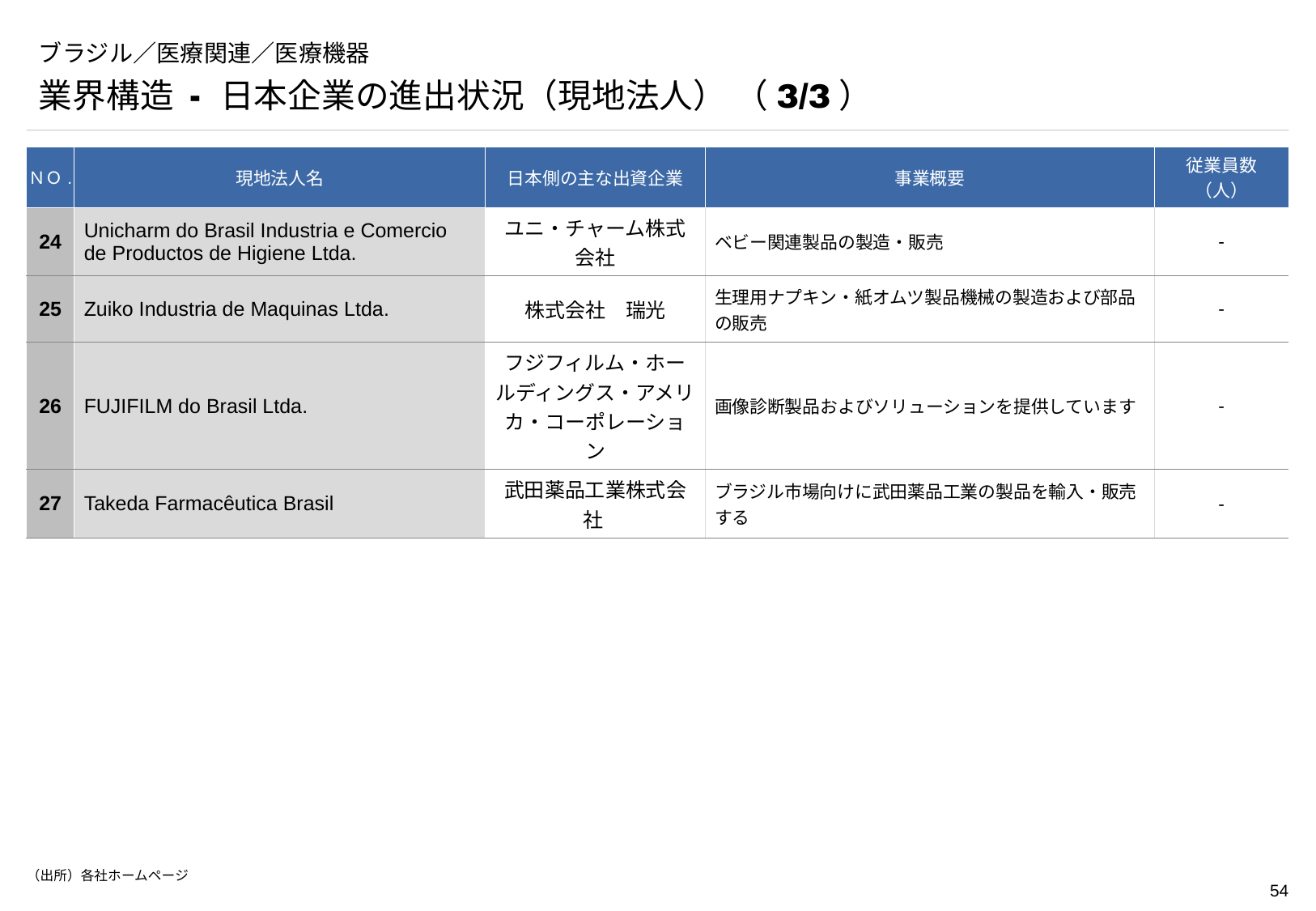

# ブラジル／医療関連／医療機器
業界構造 - 日本企業の進出状況（現地法人） （3/3）
| ＮＯ. | 現地法人名 | 日本側の主な出資企業 | 事業概要 | 従業員数（人） |
| --- | --- | --- | --- | --- |
| 24 | Unicharm do Brasil Industria e Comercio de Productos de Higiene Ltda. | ユニ・チャーム株式会社 | ベビー関連製品の製造・販売 | - |
| 25 | Zuiko Industria de Maquinas Ltda. | 株式会社　瑞光 | 生理用ナプキン・紙オムツ製品機械の製造および部品の販売 | - |
| 26 | FUJIFILM do Brasil Ltda. | フジフィルム・ホールディングス・アメリカ・コーポレーション | 画像診断製品およびソリューションを提供しています | - |
| 27 | Takeda Farmacêutica Brasil | 武田薬品工業株式会社 | ブラジル市場向けに武田薬品工業の製品を輸入・販売する | - |
（出所）各社ホームページ